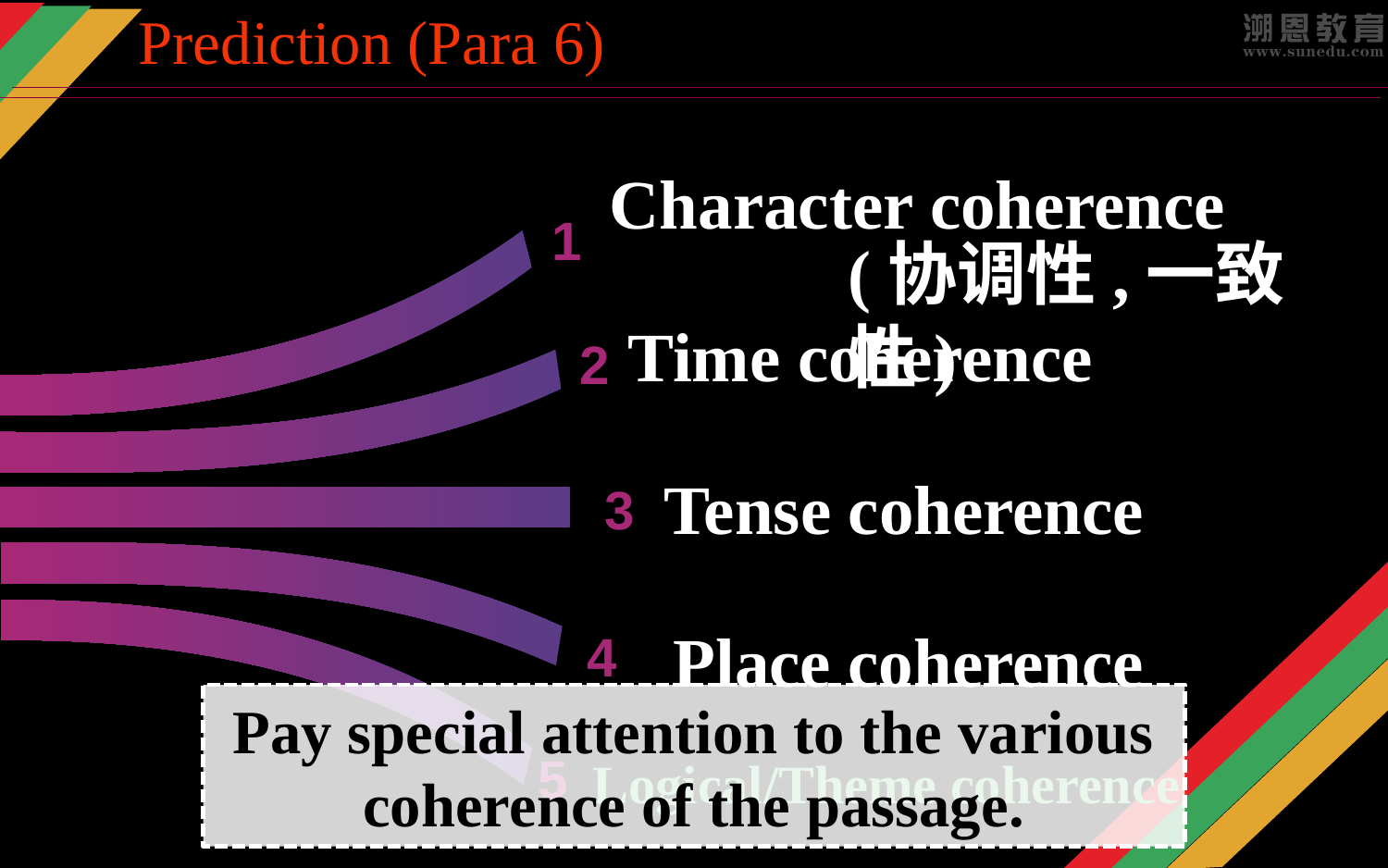

Prediction (Para 6)
Character coherence
1
(协调性,一致性)

Time coherence
2

Tense coherence
3

Place coherence
4
Pay special attention to the various coherence of the passage.
Logical/Theme coherence
5